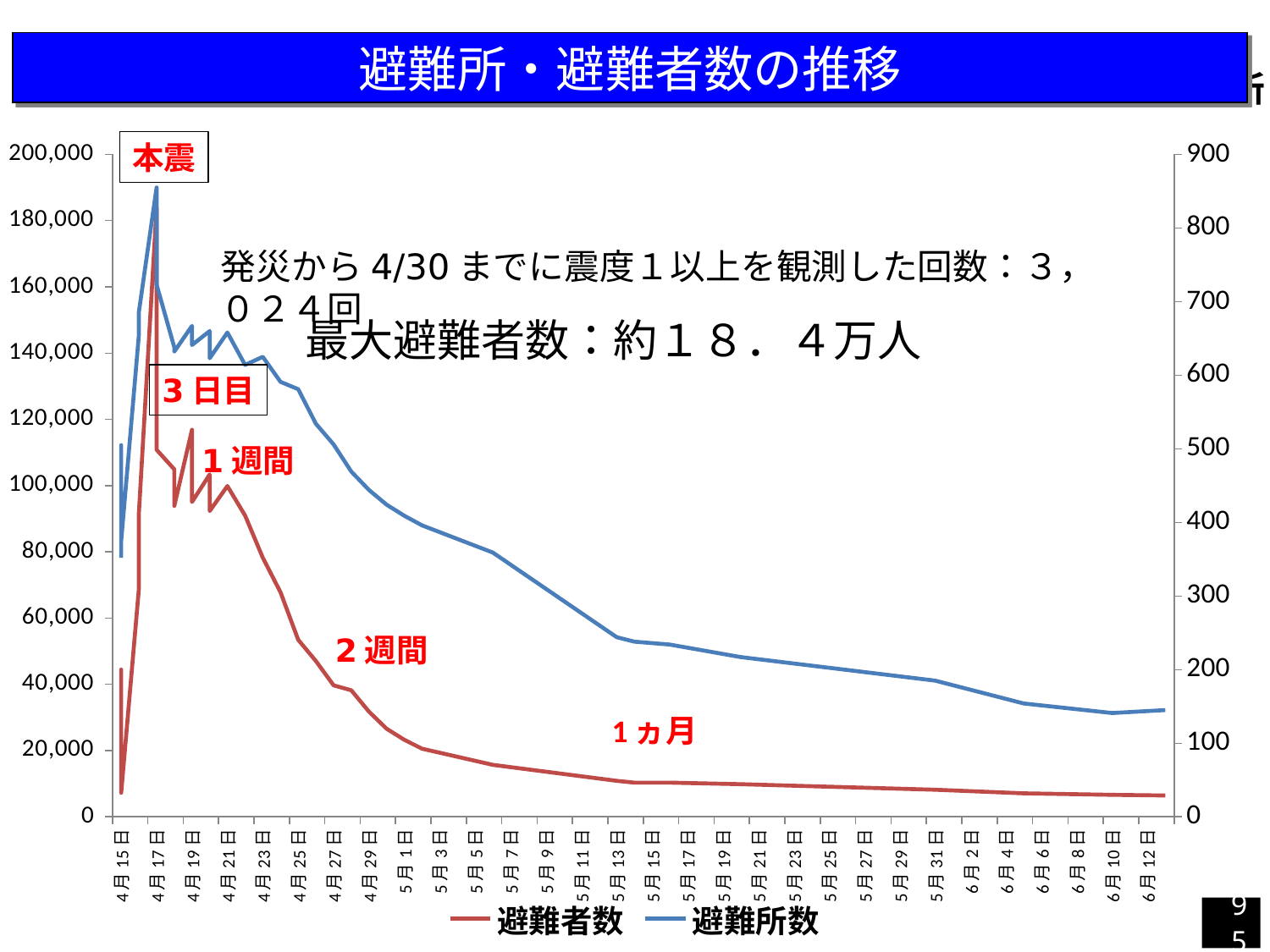

避難所・避難者数の推移
人
ヶ所

### Chart

| Category | 避難者数 | 避難所数 |
|---|---|---|
| 42475 | 23233.0 | 352.0 |
| 42475 | 44449.0 | 505.0 |
| 42475 | 15176.0 | 399.0 |
| 42475 | 7262.0 | 375.0 |
| 42476 | 68911.0 | 655.0 |
| 42476 | 91763.0 | 686.0 |
| 42477 | 183882.0 | 855.0 |
| 42477 | 110816.0 | 723.0 |
| 42478 | 104900.0 | 638.0 |
| 42478 | 93874.0 | 632.0 |
| 42479 | 116861.0 | 667.0 |
| 42479 | 95052.0 | 641.0 |
| 42480 | 103380.0 | 660.0 |
| 42480 | 92314.0 | 623.0 |
| 42481 | 99868.0 | 658.0 |
| 42482 | 90970.0 | 614.0 |
| 42483 | 78228.0 | 625.0 |
| 42484 | 67788.0 | 591.0 |
| 42485 | 53457.0 | 581.0 |
| 42486 | 47032.0 | 534.0 |
| 42487 | 39702.0 | 506.0 |
| 42488 | 38196.0 | 469.0 |
| 42489 | 31735.0 | 444.0 |
| 42490 | 26567.0 | 424.0 |
| 42491 | 23246.0 | 409.0 |
| 42492 | 20557.0 | 396.0 |
| 42496 | 15693.0 | 359.0 |
| 42503 | 10843.0 | 244.0 |
| 42504 | 10312.0 | 238.0 |
| 42506 | 10305.0 | 234.0 |
| 42510 | 9838.0 | 217.0 |
| 42521 | 8178.0 | 185.0 |
| 42526 | 7087.0 | 154.0 |
| 42531 | 6633.0 | 141.0 |
| 42534 | 6431.0 | 145.0 |
本震
発災から4/30までに震度１以上を観測した回数：３，０２４回
最大避難者数：約１８．４万人
3日目
1週間
2週間